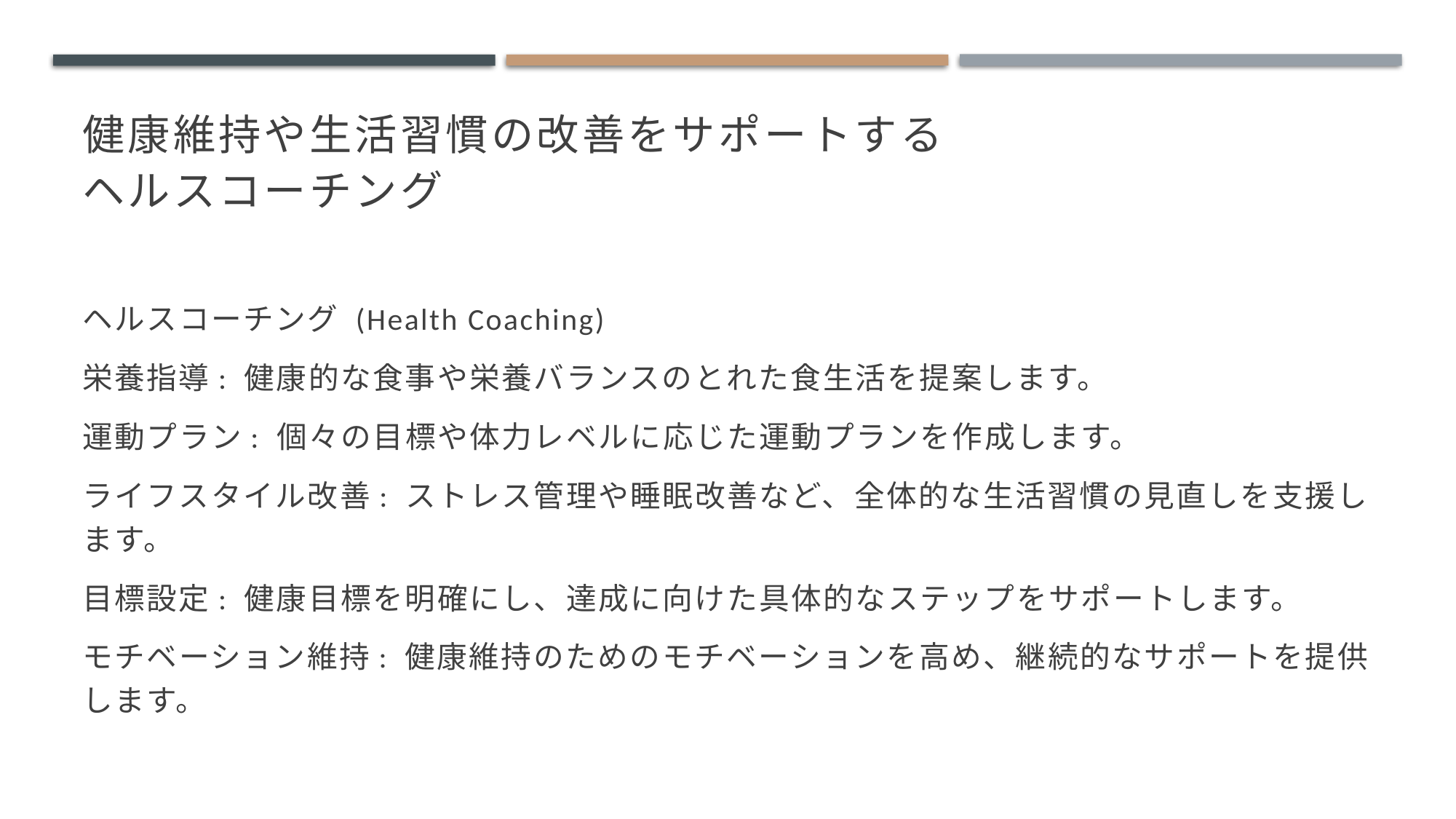

# 健康維持や生活習慣の改善をサポートする ヘルスコーチング
ヘルスコーチング (Health Coaching)
栄養指導: 健康的な食事や栄養バランスのとれた食生活を提案します。
運動プラン: 個々の目標や体力レベルに応じた運動プランを作成します。
ライフスタイル改善: ストレス管理や睡眠改善など、全体的な生活習慣の見直しを支援します。
目標設定: 健康目標を明確にし、達成に向けた具体的なステップをサポートします。
モチベーション維持: 健康維持のためのモチベーションを高め、継続的なサポートを提供します。